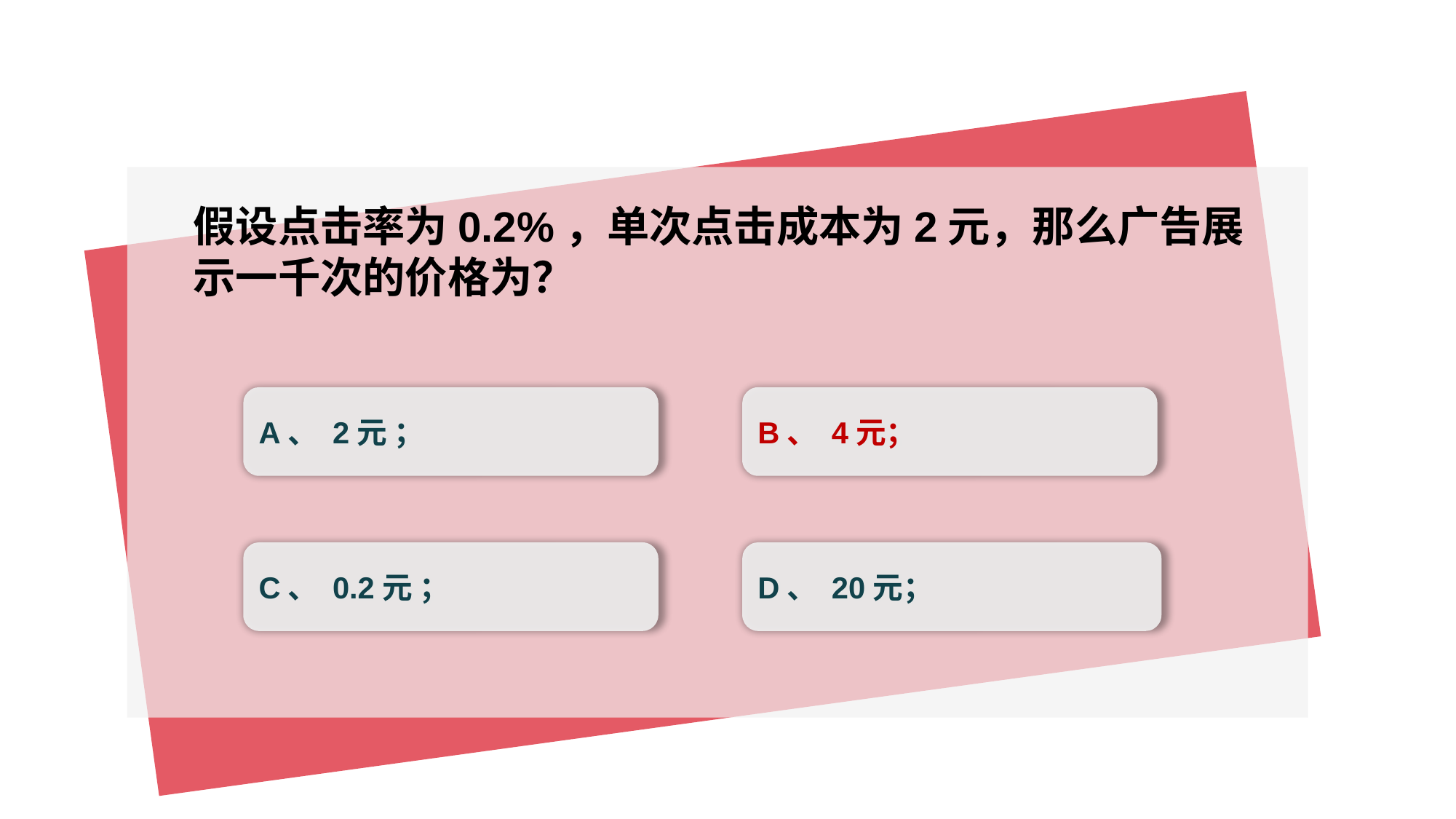

假设点击率为0.2%，单次点击成本为2元，那么广告展示一千次的价格为？

A、 2元 ；
B、 4元；
C、 0.2元 ；
D、 20元；